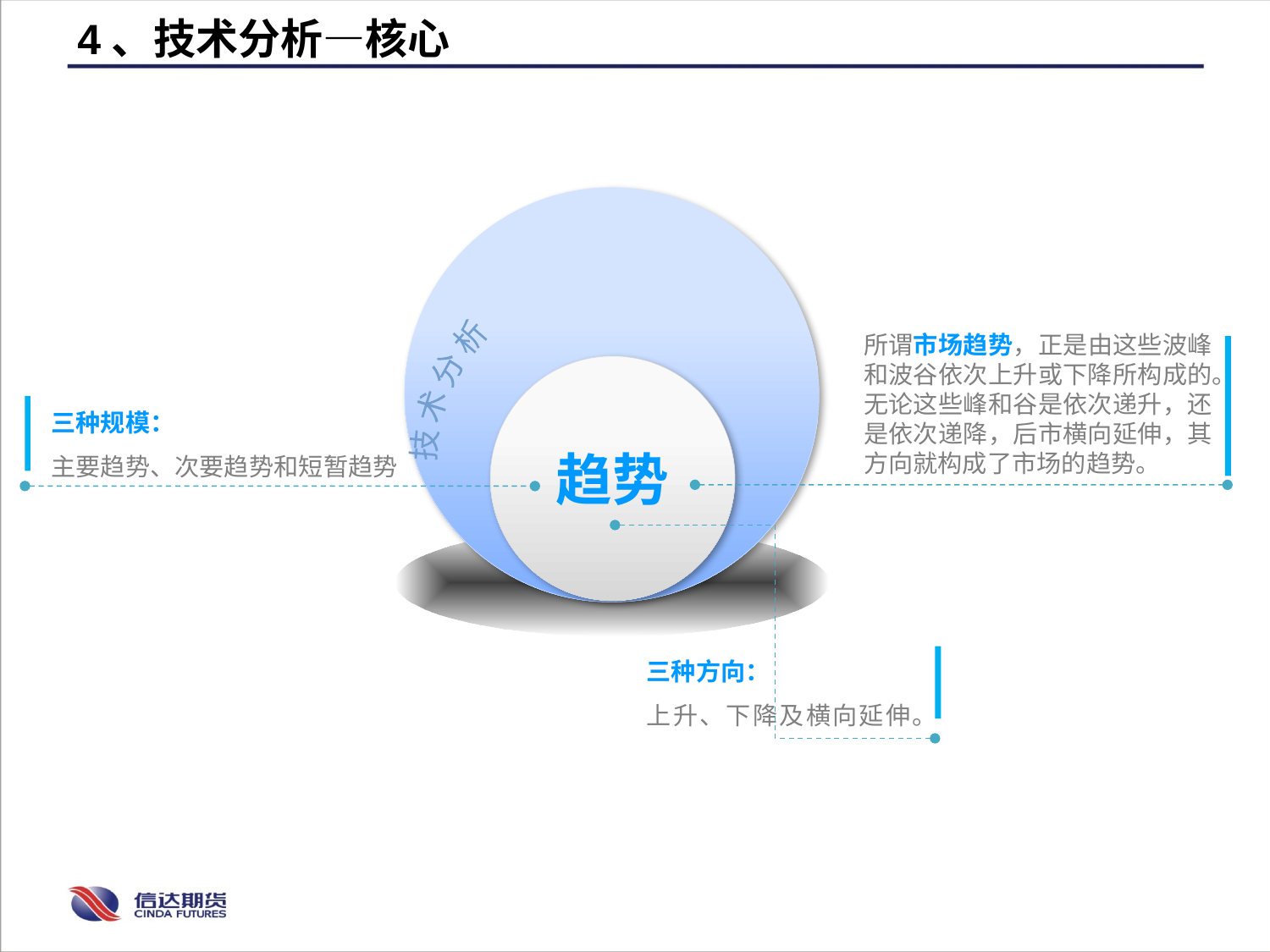

4、技术分析—核心
技术分析

技 术 分 析

所谓市场趋势，正是由这些波峰和波谷依次上升或下降所构成的。无论这些峰和谷是依次递升，还是依次递降，后市横向延伸，其方向就构成了市场的趋势。

趋势
三种规模：
主要趋势、次要趋势和短暂趋势

三种方向：
上升、下降及横向延伸。